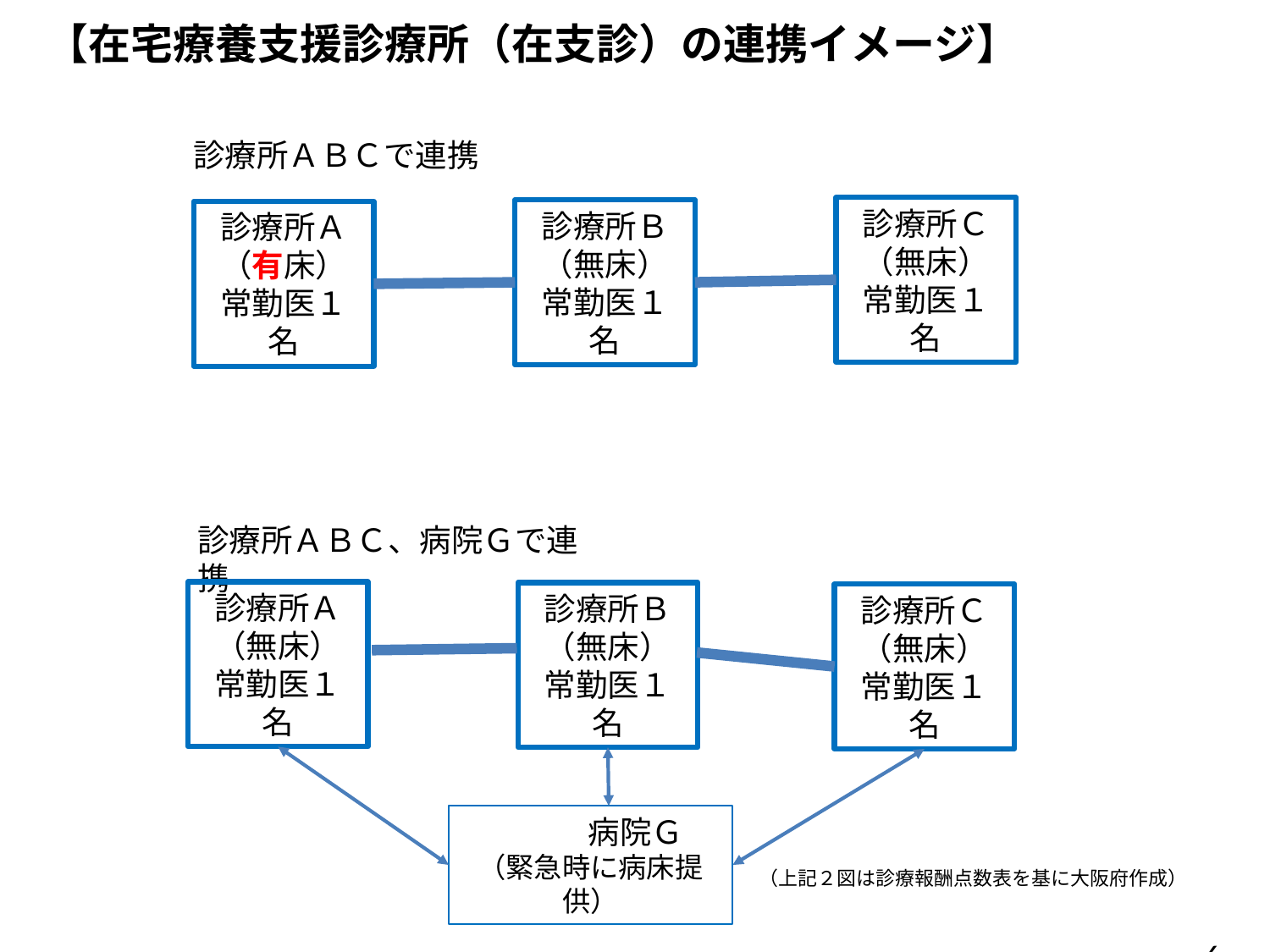

# 【在宅療養支援診療所（在支診）の連携イメージ】
診療所ＡＢＣで連携
診療所Ｃ
（無床）
常勤医１名
診療所Ｂ
（無床）
常勤医１名
診療所Ａ（有床）
常勤医１名
診療所ＡＢＣ、病院Ｇで連携
診療所Ａ（無床）
常勤医１名
診療所Ｂ
（無床）
常勤医１名
診療所Ｃ
（無床）
常勤医１名
　　　　病院Ｇ
（緊急時に病床提供）
（上記２図は診療報酬点数表を基に大阪府作成）
　6